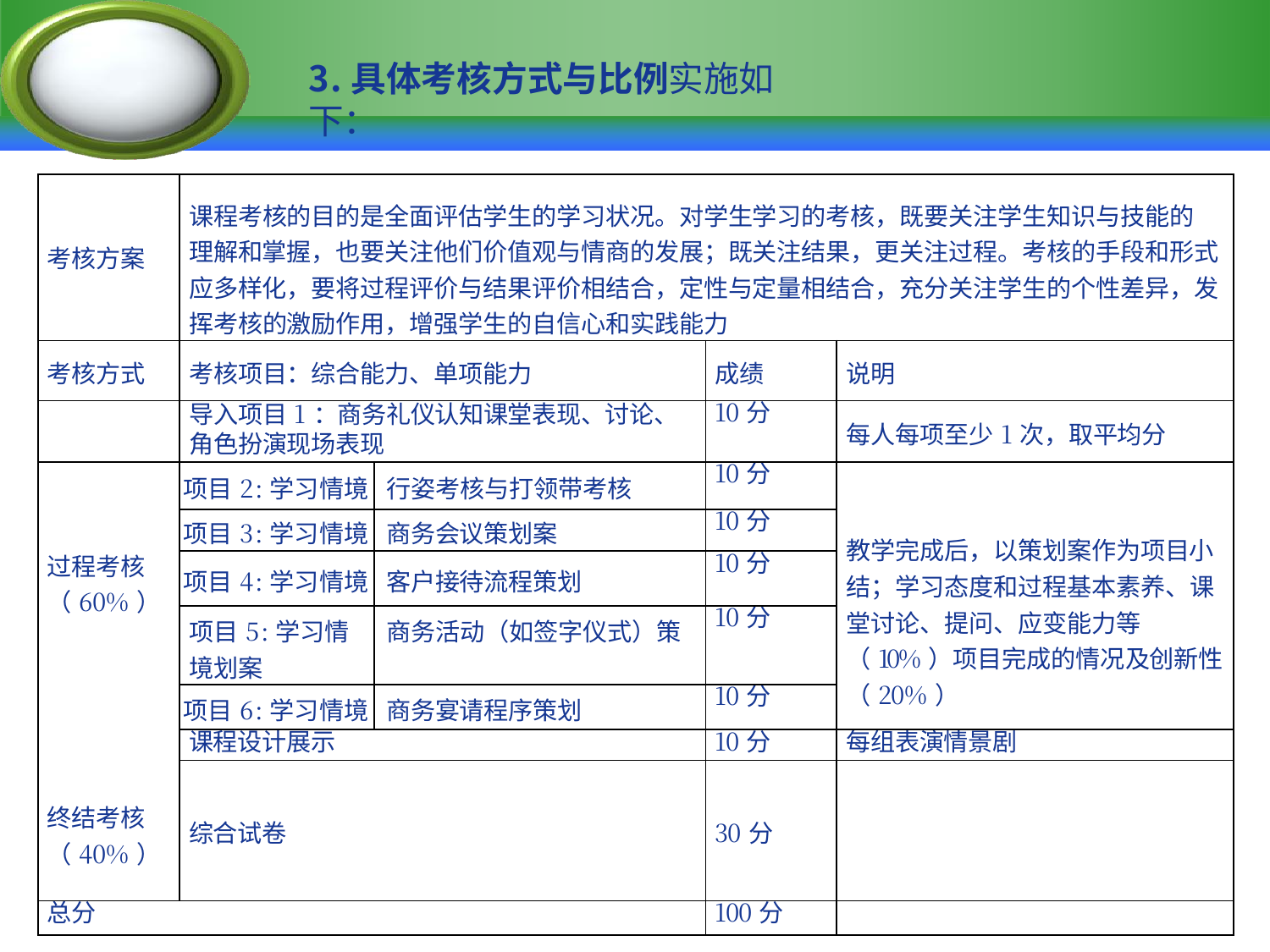

# 3.具体考核方式与比例实施如下：
| 考核方案 | 课程考核的目的是全面评估学生的学习状况。对学生学习的考核，既要关注学生知识与技能的 理解和掌握，也要关注他们价值观与情商的发展；既关注结果，更关注过程。考核的手段和形式应多样化，要将过程评价与结果评价相结合，定性与定量相结合，充分关注学生的个性差异，发挥考核的激励作用，增强学生的自信心和实践能力 |  |  |  |
| --- | --- | --- | --- | --- |
| 考核方式 | 考核项目：综合能力、单项能力 |  | 成绩 | 说明 |
|  | 导入项目1：商务礼仪认知课堂表现、讨论、角色扮演现场表现 |  | 10分 | 每人每项至少1次，取平均分 |
|  | 项目2:学习情境 | 行姿考核与打领带考核 | 10分 | 教学完成后，以策划案作为项目小结；学习态度和过程基本素养、课堂讨论、提问、应变能力等（10%）项目完成的情况及创新性（20%） |
| 过程考核 （60%） | 项目3:学习情境 | 商务会议策划案 | 10分 |  |
|  | 项目4:学习情境 | 客户接待流程策划 | 10分 |  |
|  | 项目5:学习情境划案 | 商务活动（如签字仪式）策 | 10分 |  |
|  | 项目6:学习情境 | 商务宴请程序策划 | 10分 |  |
|  | 课程设计展示 |  | 10分 | 每组表演情景剧 |
| 终结考核 （40%） | 综合试卷 |  | 30分 |  |
| 总分 |  |  | 100分 |  |